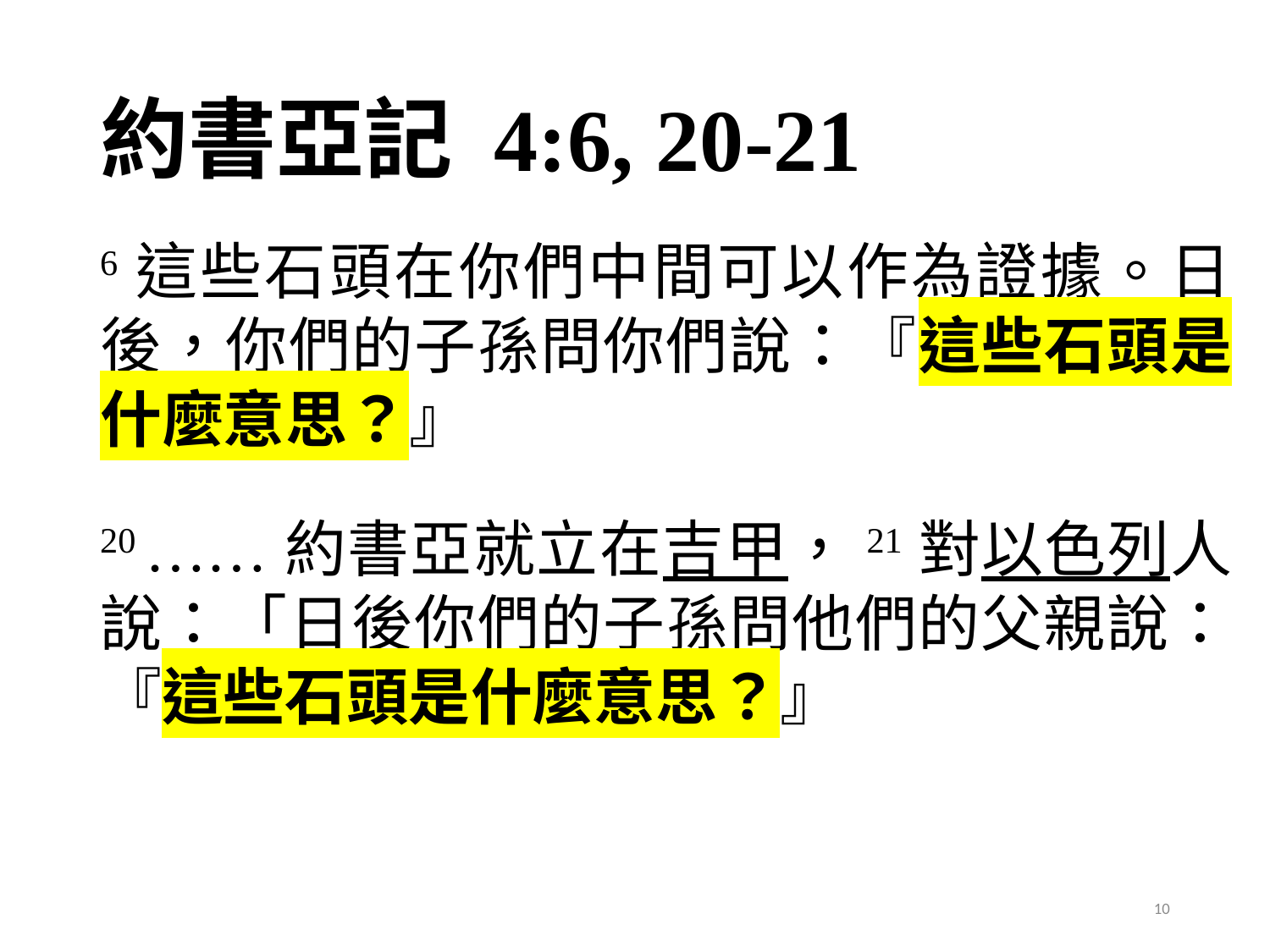

# 約書亞記 4:6, 20-21
6這些石頭在你們中間可以作為證據。日後，你們的子孫問你們說：『這些石頭是什麼意思？』
20 ……約書亞就立在吉甲，21對以色列人說：「日後你們的子孫問他們的父親說：『這些石頭是什麼意思？』
10